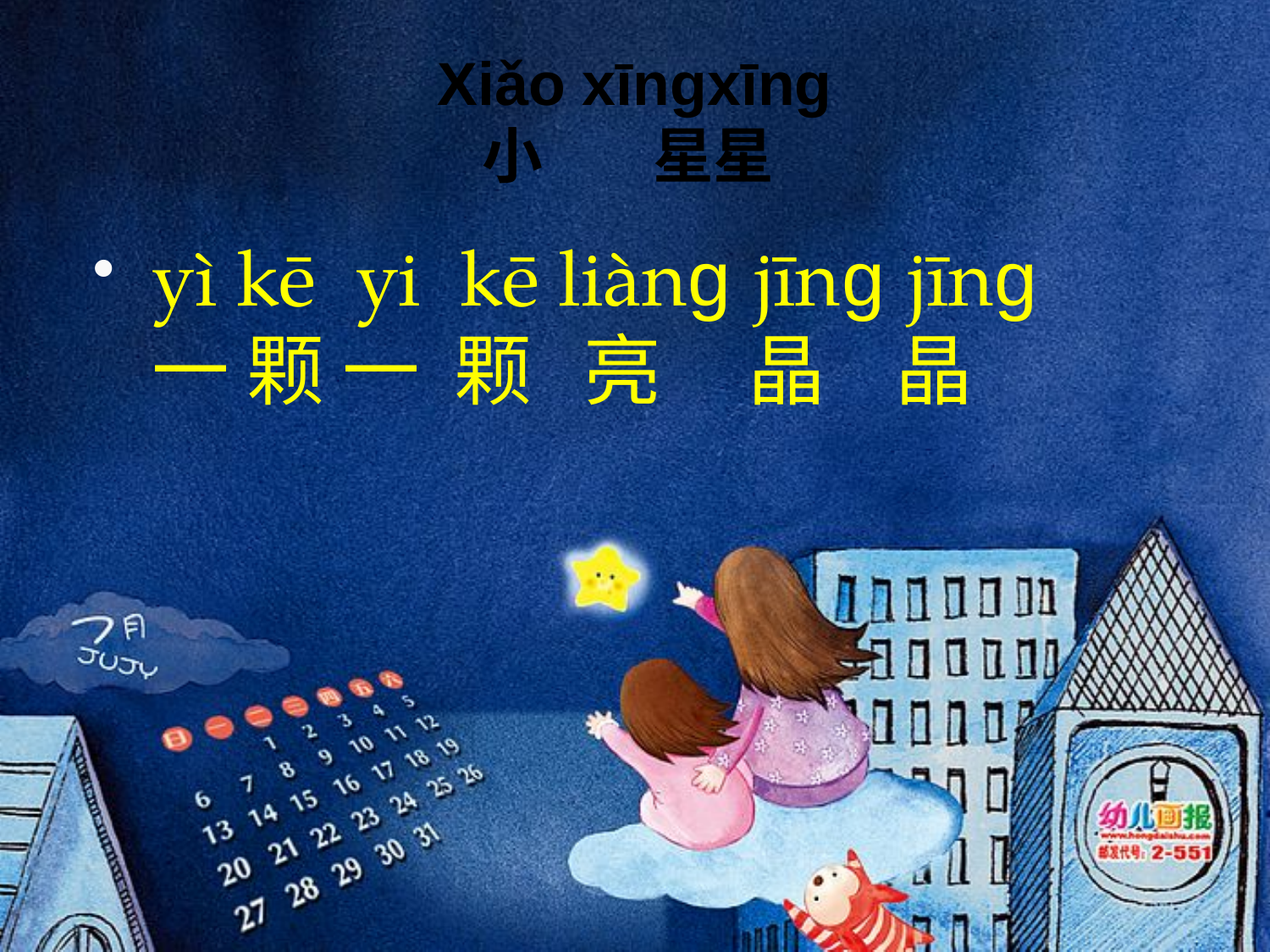

# Xiǎo xīngxīng 小        星星
yì kē  yi  kē liànɡ jīnɡ jīnɡ
一 颗 一  颗   亮     晶    晶